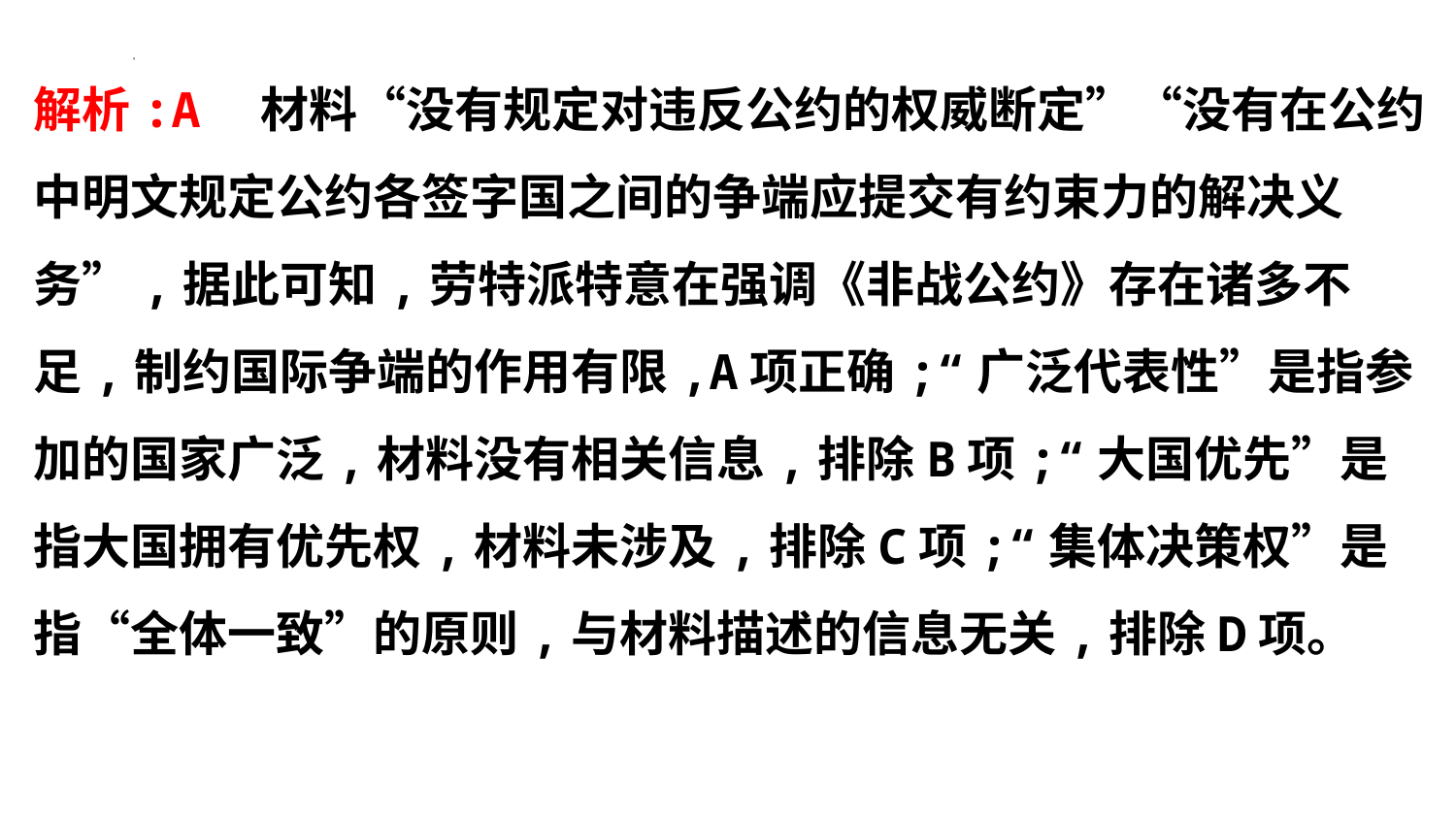

解析:A　材料“没有规定对违反公约的权威断定”“没有在公约中明文规定公约各签字国之间的争端应提交有约束力的解决义务”,据此可知,劳特派特意在强调《非战公约》存在诸多不足,制约国际争端的作用有限,A项正确;“广泛代表性”是指参加的国家广泛,材料没有相关信息,排除B项;“大国优先”是指大国拥有优先权,材料未涉及,排除C项;“集体决策权”是指“全体一致”的原则,与材料描述的信息无关,排除D项。